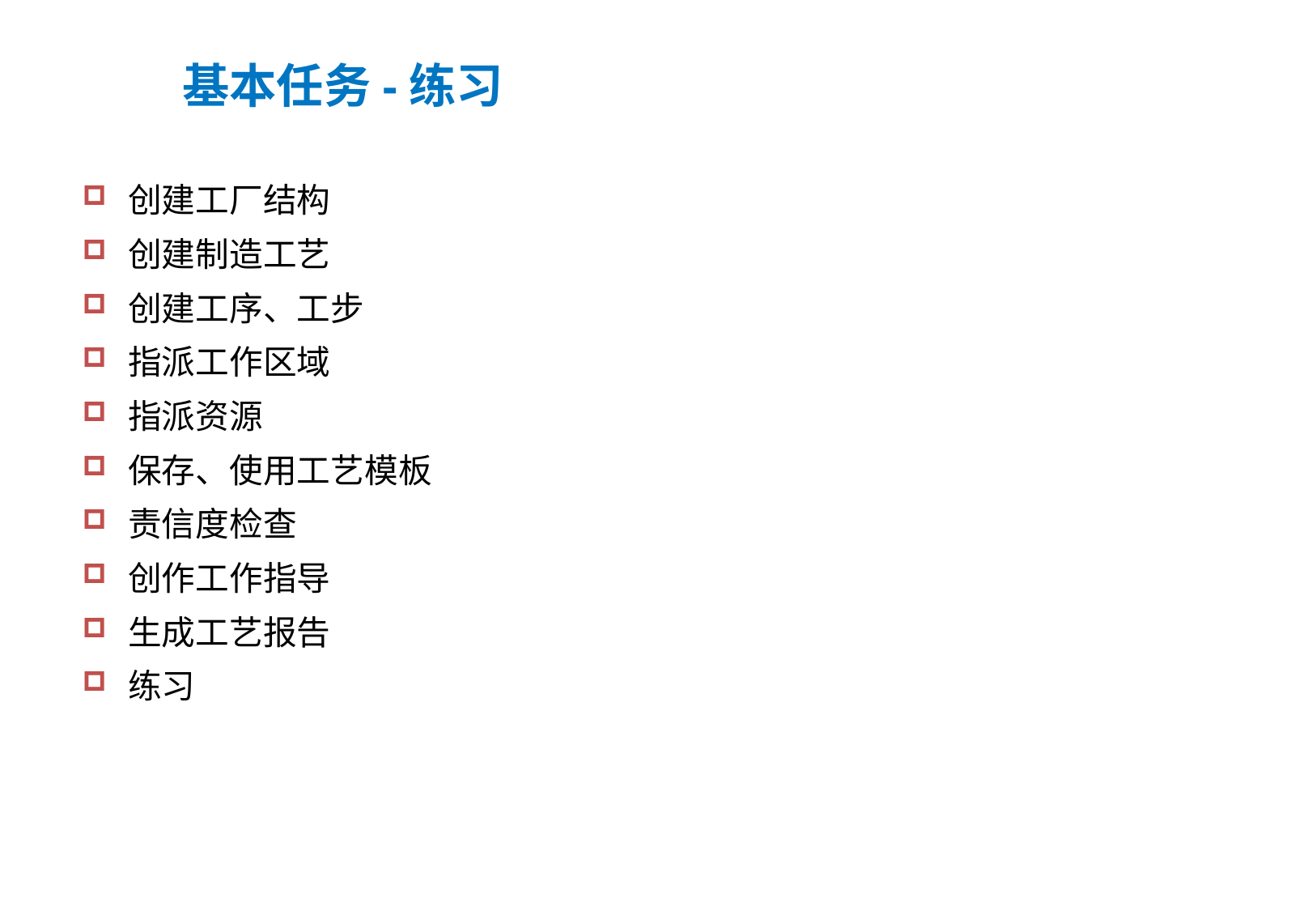

# 基本任务-练习
创建工厂结构
创建制造工艺
创建工序、工步
指派工作区域
指派资源
保存、使用工艺模板
责信度检查
创作工作指导
生成工艺报告
练习